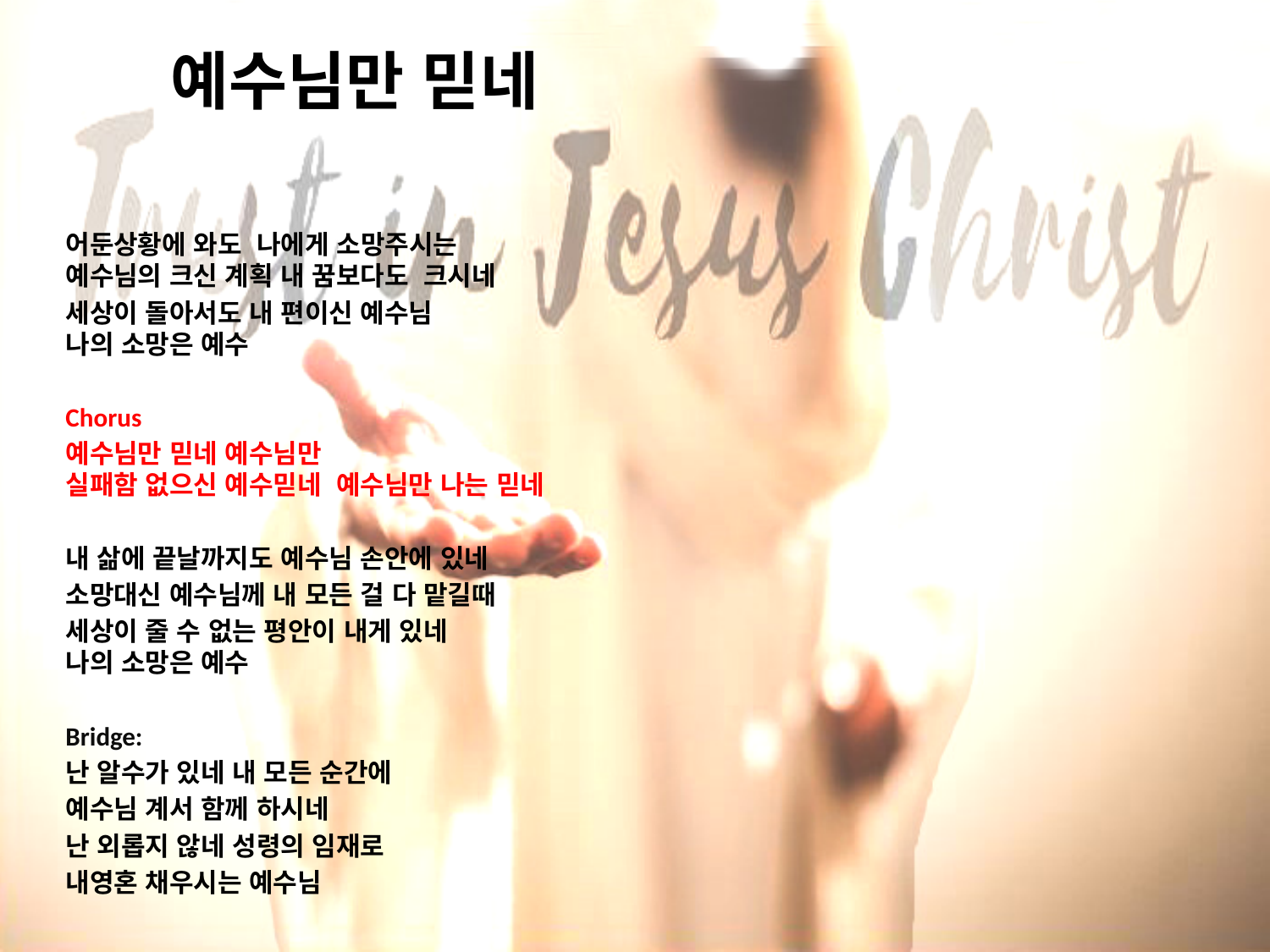

# 예수님만 믿네
어둔상황에 와도  나에게 소망주시는                예수님의 크신 계획 내 꿈보다도  크시네
세상이 돌아서도 내 편이신 예수님
나의 소망은 예수

Chorus
예수님만 믿네 예수님만                                        실패함 없으신 예수믿네  예수님만 나는 믿네

내 삶에 끝날까지도 예수님 손안에 있네
소망대신 예수님께 내 모든 걸 다 맡길때
세상이 줄 수 없는 평안이 내게 있네                       나의 소망은 예수

Bridge:
난 알수가 있네 내 모든 순간에
예수님 계서 함께 하시네
난 외롭지 않네 성령의 임재로
내영혼 채우시는 예수님